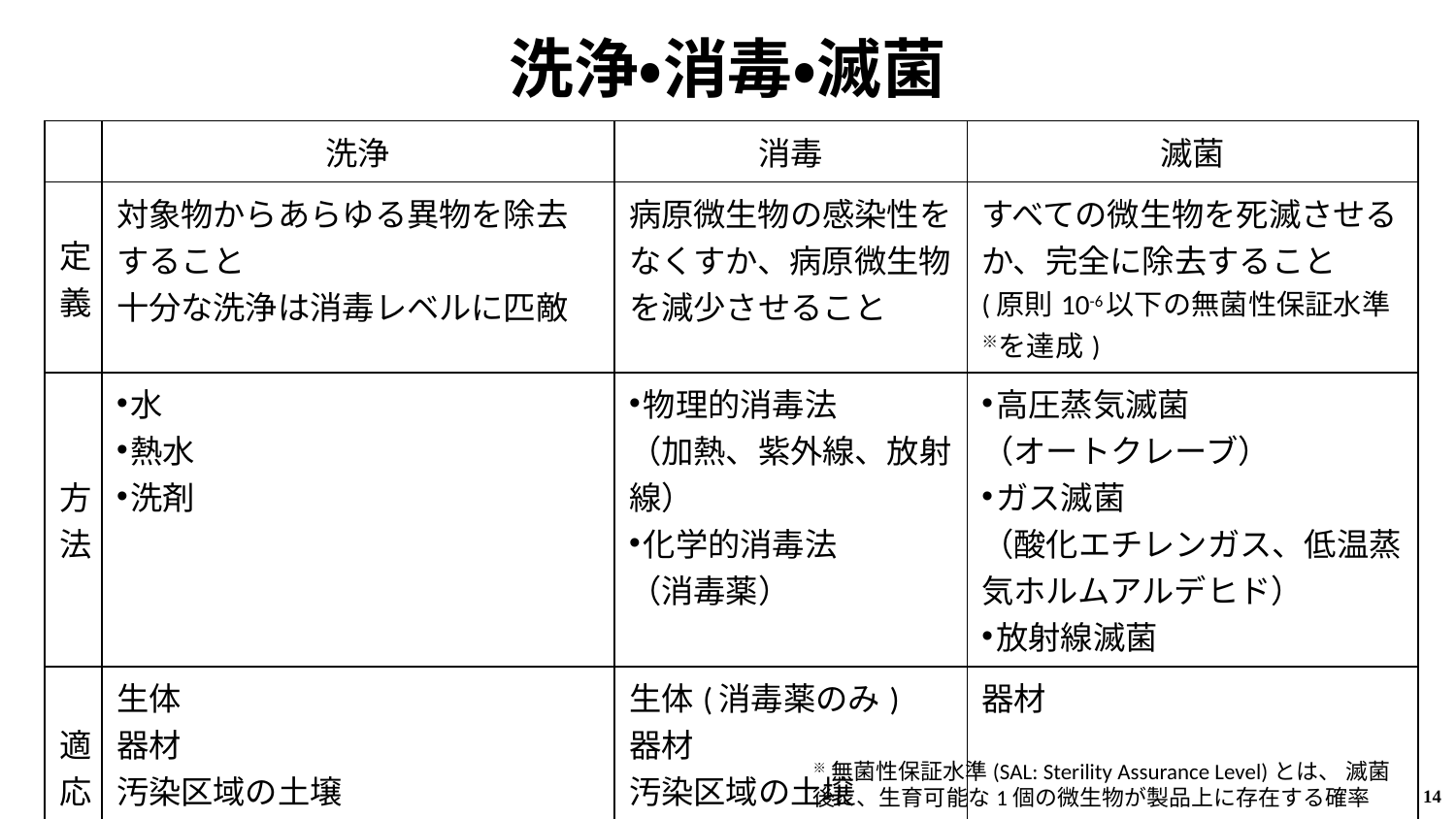

# 洗浄・消毒・滅菌
|  | 洗浄 | 消毒 | 滅菌 |
| --- | --- | --- | --- |
| 定義 | 対象物からあらゆる異物を除去すること 十分な洗浄は消毒レベルに匹敵 | 病原微生物の感染性をなくすか、病原微生物を減少させること | すべての微生物を死滅させるか、完全に除去すること (原則10-6以下の無菌性保証水準※を達成) |
| 方法 | 水 熱水 洗剤 | 物理的消毒法 （加熱、紫外線、放射線） 化学的消毒法 （消毒薬） | 高圧蒸気滅菌 （オートクレーブ） ガス滅菌 （酸化エチレンガス、低温蒸気ホルムアルデヒド） 放射線滅菌 |
| 適応 | 生体 器材 汚染区域の土壌 建造物　等 | 生体(消毒薬のみ) 器材 汚染区域の土壌 建造物　等 | 器材 |
※無菌性保証水準(SAL: Sterility Assurance Level)とは、 滅菌後に、生育可能な1個の微生物が製品上に存在する確率
14